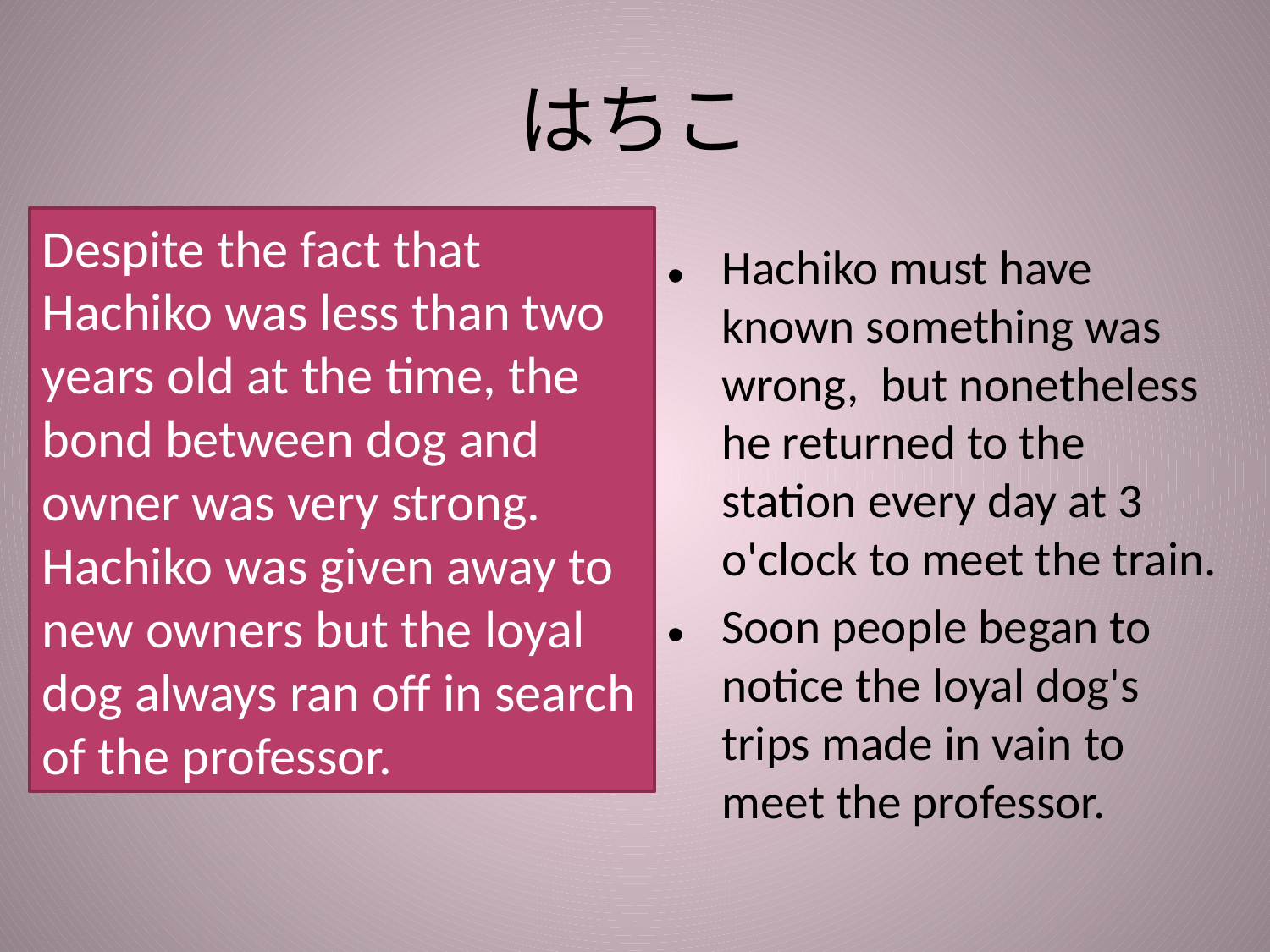

# はちこ
Despite the fact that Hachiko was less than two years old at the time, the bond between dog and owner was very strong.
Hachiko was given away to new owners but the loyal dog always ran off in search of the professor.
Hachiko must have known something was wrong,  but nonetheless he returned to the station every day at 3 o'clock to meet the train.
Soon people began to notice the loyal dog's trips made in vain to meet the professor.